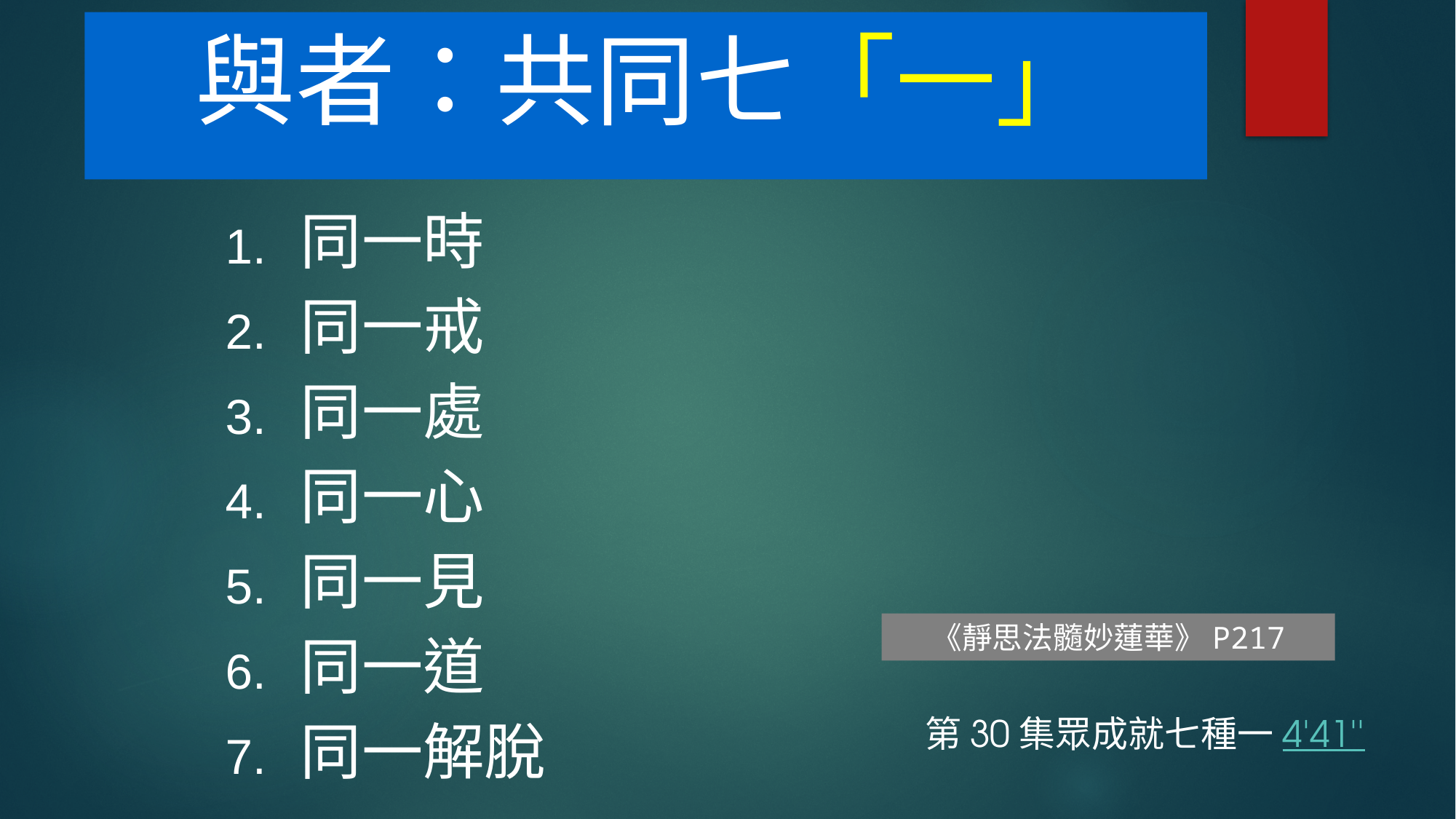

# 與者：共同七「一」
同一時
同一戒
同一處
同一心
同一見
同一道
同一解脫
《靜思法髓妙蓮華》P217
第30集眾成就七種一4'41''